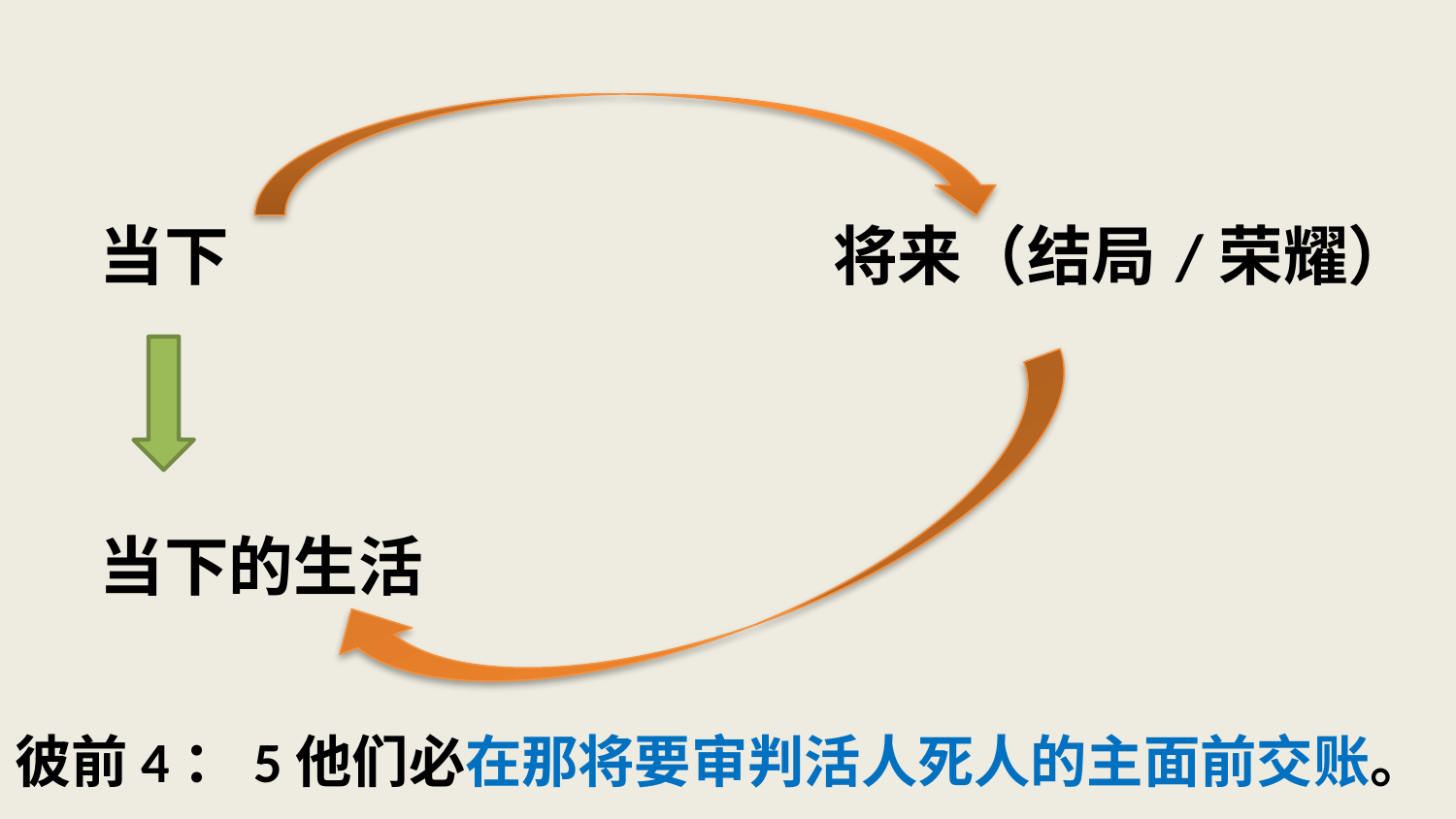

# 当下                                         将来（结局/荣耀） 当下的生活

彼前4：5他们必在那将要审判活人死人的主面前交账。